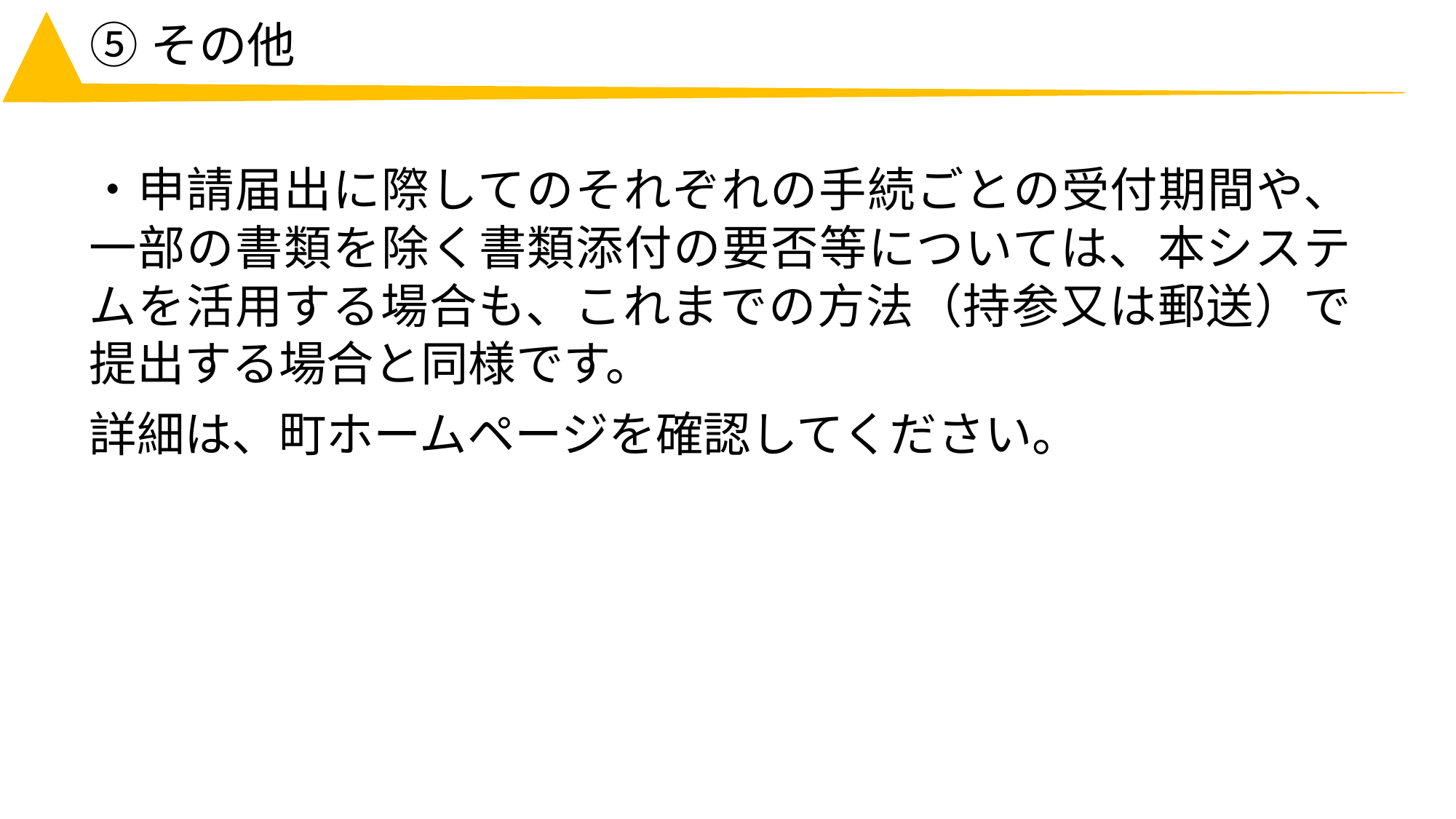

# ⑤その他
・申請届出に際してのそれぞれの手続ごとの受付期間や、一部の書類を除く書類添付の要否等については、本システムを活用する場合も、これまでの方法（持参又は郵送）で提出する場合と同様です。
詳細は、町ホームページを確認してください。